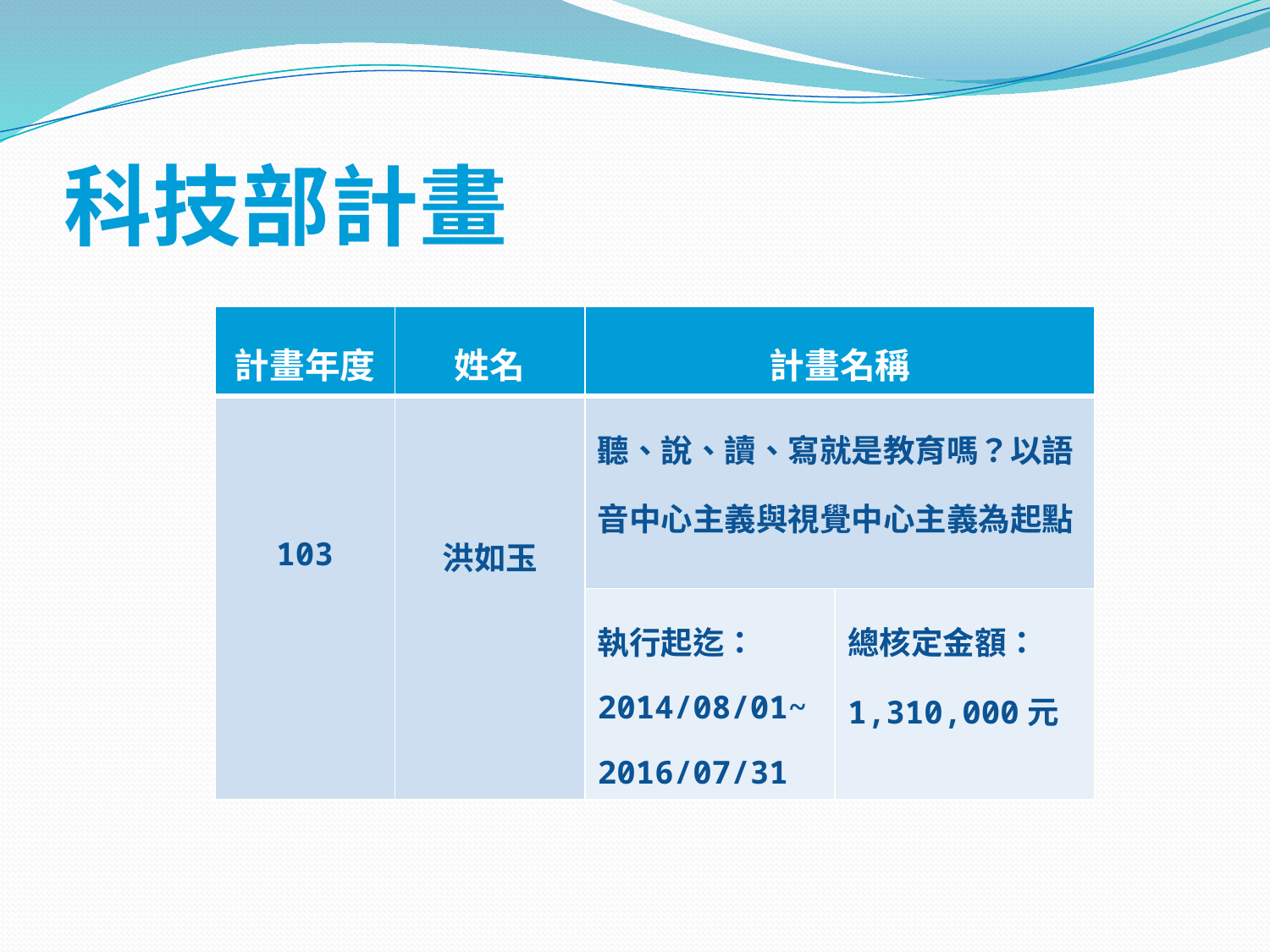

# 科技部計畫
| 計畫年度 | 姓名 | 計畫名稱 |  |
| --- | --- | --- | --- |
| 103 | 洪如玉 | 聽、說、讀、寫就是教育嗎？以語音中心主義與視覺中心主義為起點 |  |
|  |  | 執行起迄：2014/08/01~ 2016/07/31 | 總核定金額：1,310,000元 |